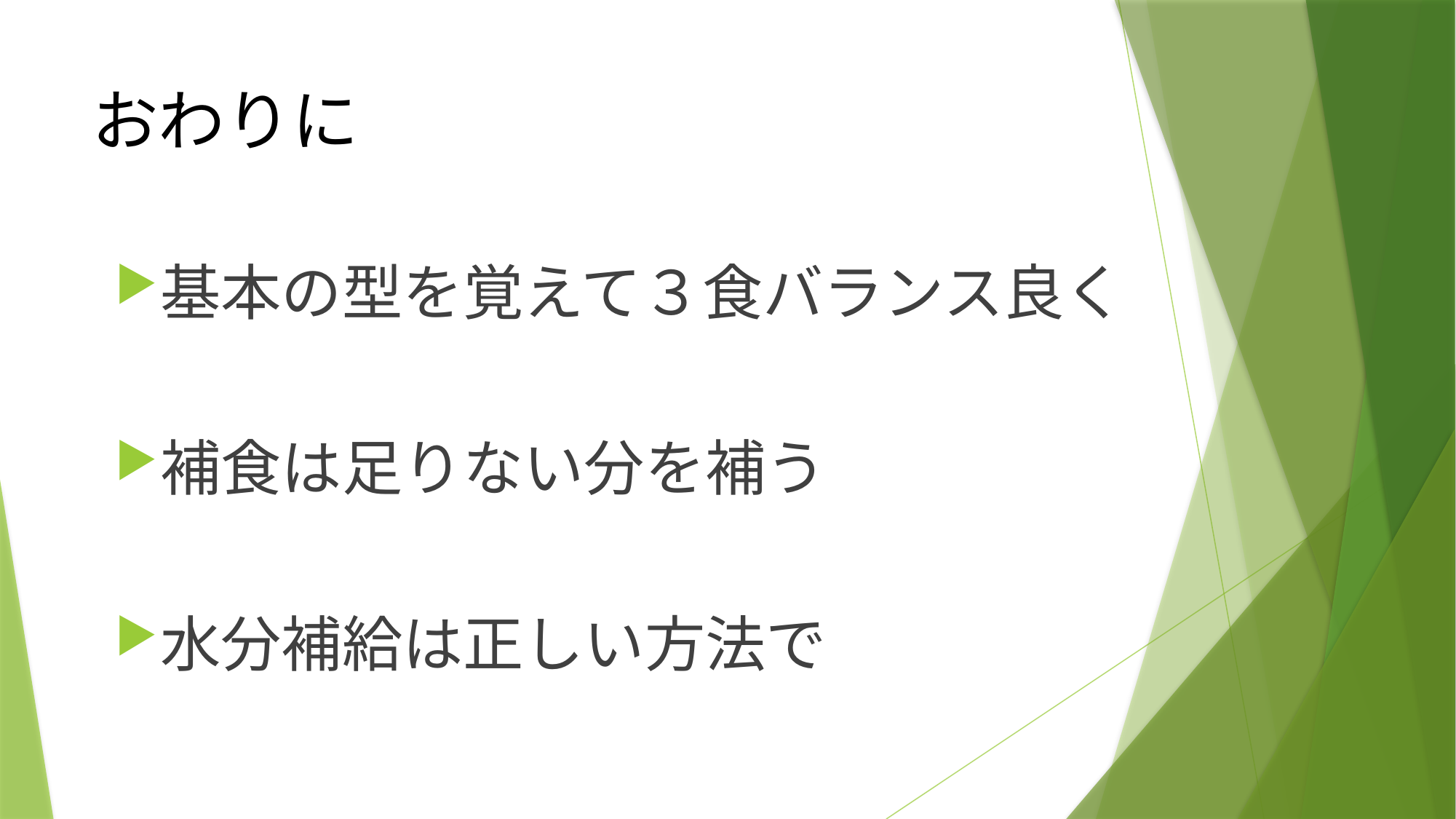

# おわりに
基本の型を覚えて３食バランス良く

補食は足りない分を補う

水分補給は正しい方法で